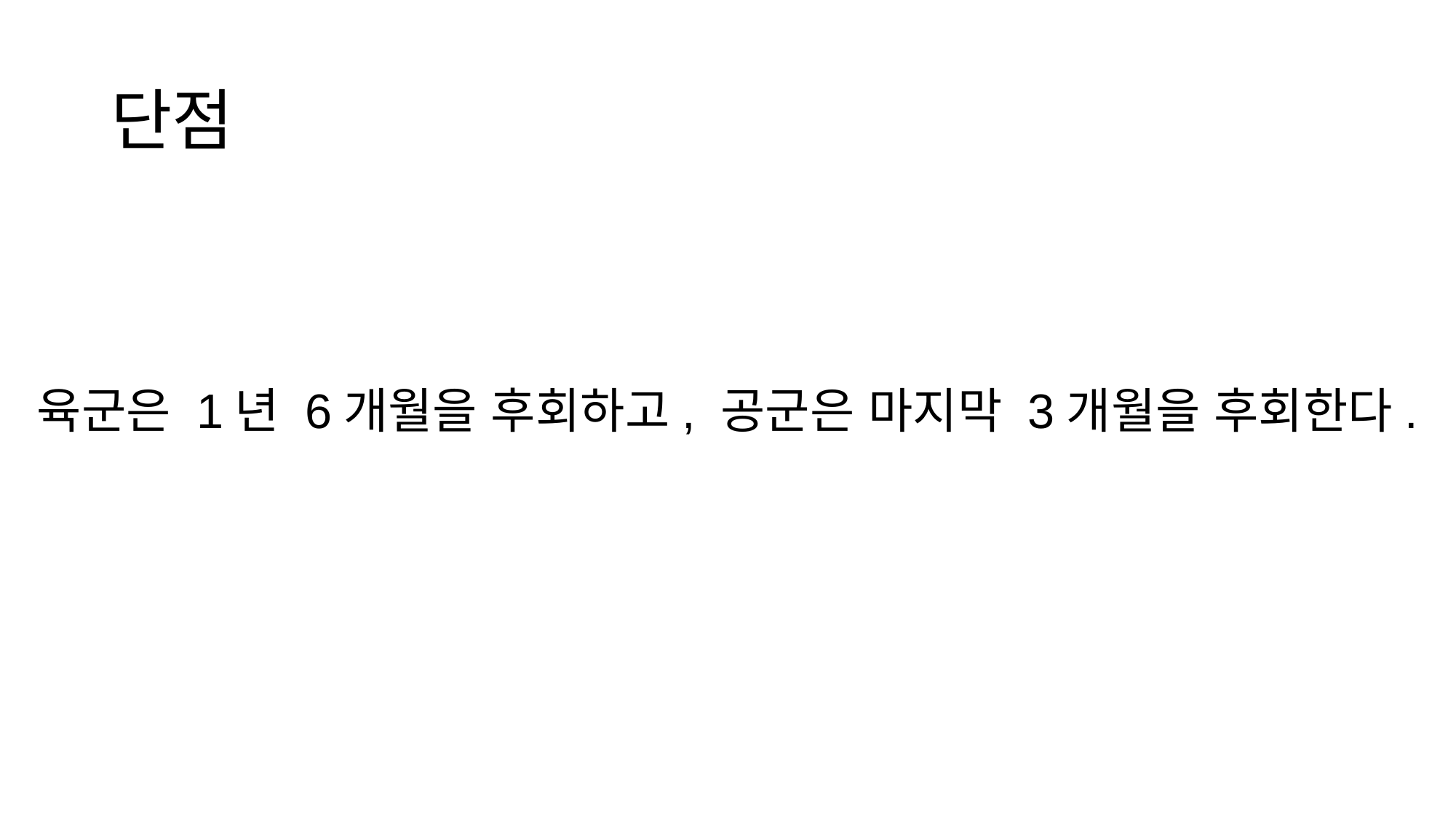

# 단점

육군은 1년 6개월을 후회하고, 공군은 마지막 3개월을 후회한다.